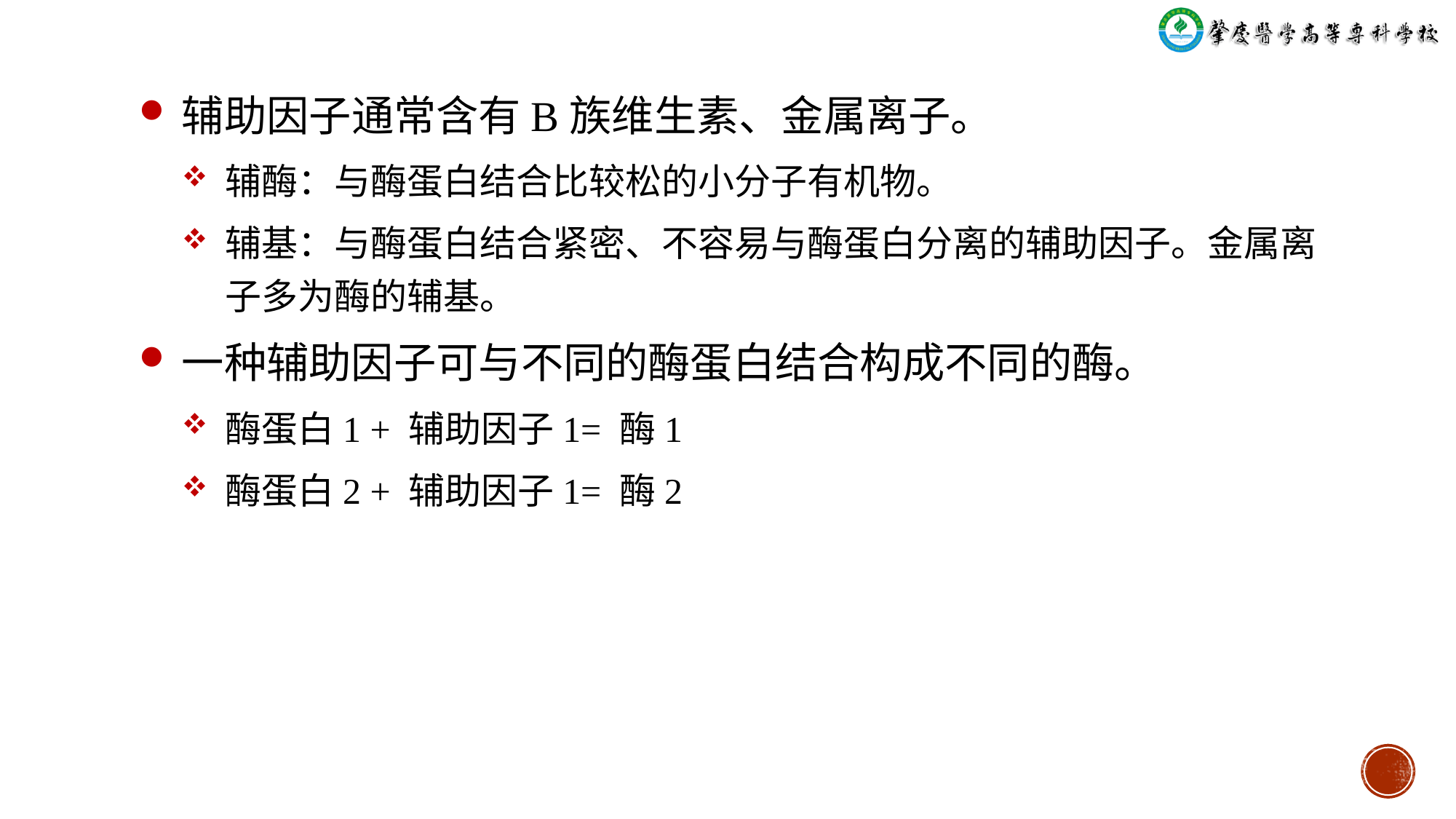

辅助因子通常含有B族维生素、金属离子。
辅酶：与酶蛋白结合比较松的小分子有机物。
辅基：与酶蛋白结合紧密、不容易与酶蛋白分离的辅助因子。金属离子多为酶的辅基。
一种辅助因子可与不同的酶蛋白结合构成不同的酶。
酶蛋白1 + 辅助因子1= 酶1
酶蛋白2 + 辅助因子1= 酶2